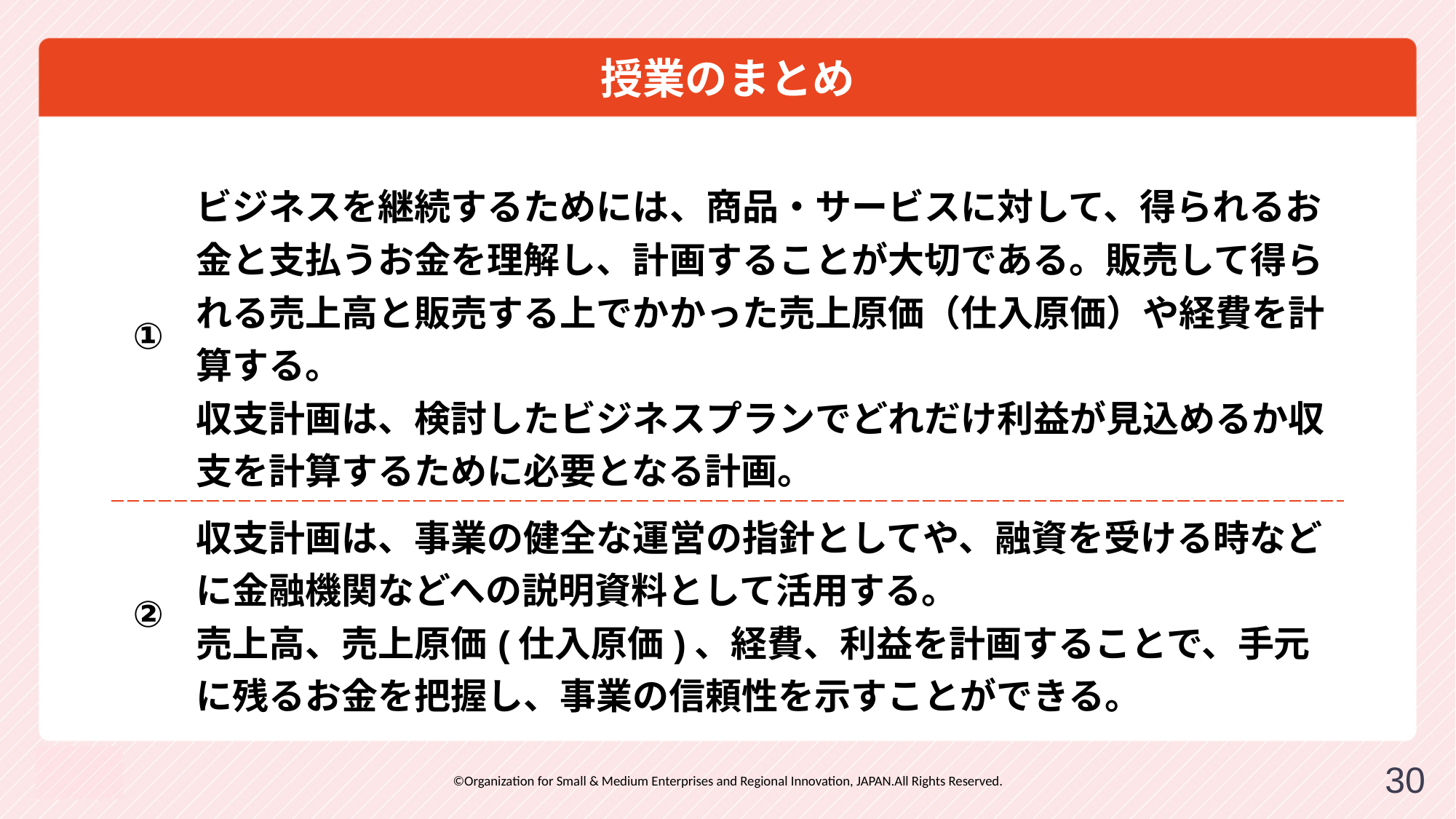

# 授業のまとめ
| ① | ビジネスを継続するためには、商品・サービスに対して、得られるお金と支払うお金を理解し、計画することが大切である。販売して得られる売上高と販売する上でかかった売上原価（仕入原価）や経費を計算する。 収支計画は、検討したビジネスプランでどれだけ利益が見込めるか収支を計算するために必要となる計画。 |
| --- | --- |
| ② | 収支計画は、事業の健全な運営の指針としてや、融資を受ける時などに金融機関などへの説明資料として活用する。 売上高、売上原価(仕入原価)、経費、利益を計画することで、手元に残るお金を把握し、事業の信頼性を示すことができる。 |